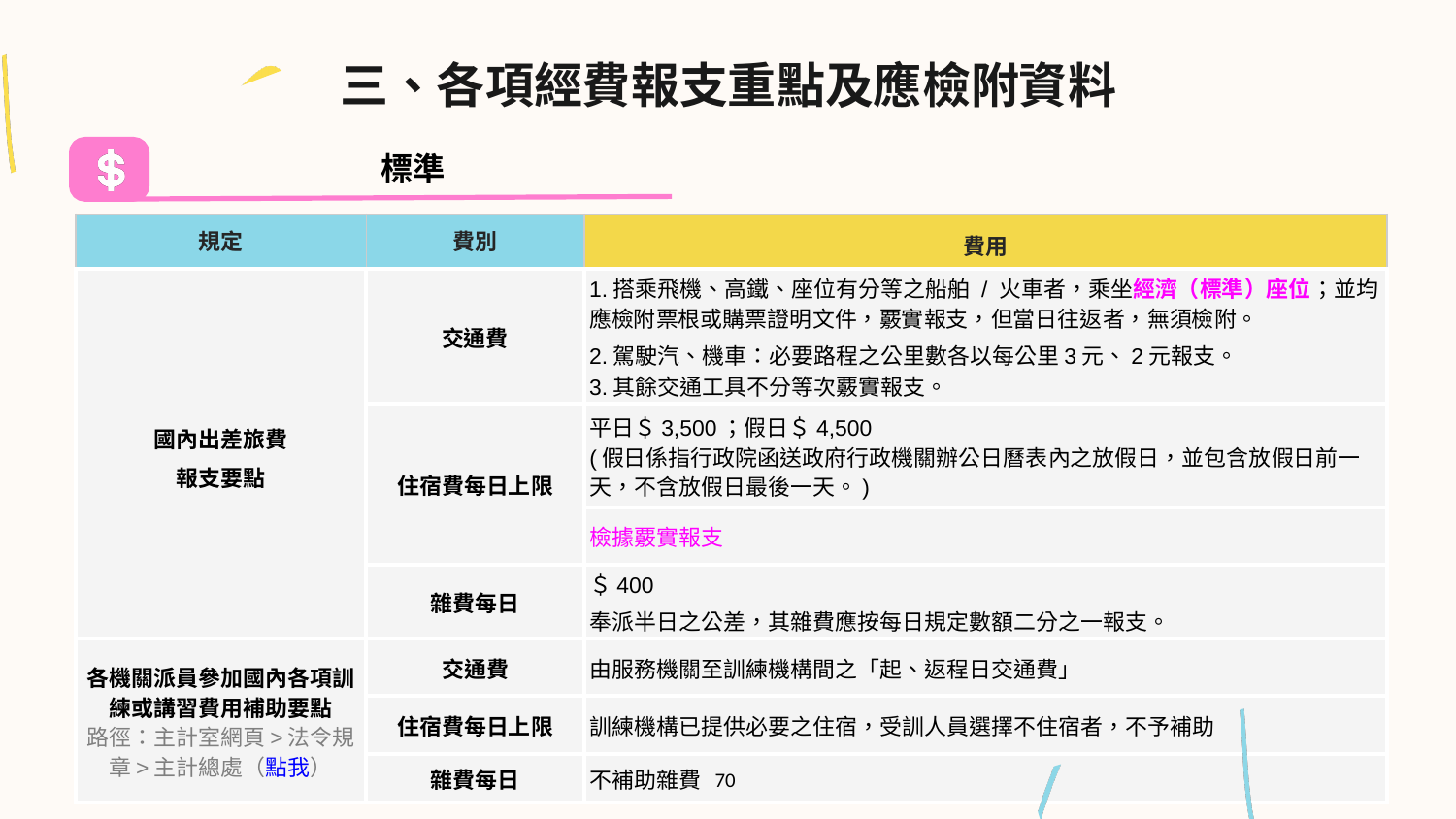

三、各項經費報支重點及應檢附資料

標準

| 規定 | 費別 | 費用 |
| --- | --- | --- |
| 國內出差旅費 報支要點 | 交通費 | 1.搭乘飛機、高鐵、座位有分等之船舶 / 火車者，乘坐經濟（標準）座位；並均應檢附票根或購票證明文件，覈實報支，但當日往返者，無須檢附。 2.駕駛汽、機車：必要路程之公里數各以每公里3元、2元報支。 3.其餘交通工具不分等次覈實報支。 |
|  | 住宿費每日上限 | 平日＄3,500；假日＄4,500 (假日係指行政院函送政府行政機關辦公日曆表內之放假日，並包含放假日前一天，不含放假日最後一天。) |
|  |  | 檢據覈實報支 |
|  | 雜費每日 | ＄400 奉派半日之公差，其雜費應按每日規定數額二分之一報支。 |
| 各機關派員參加國內各項訓練或講習費用補助要點 路徑：主計室網頁>法令規章>主計總處（點我） | 交通費 | 由服務機關至訓練機構間之「起、返程日交通費」 |
|  | 住宿費每日上限 | 訓練機構已提供必要之住宿，受訓人員選擇不住宿者，不予補助 |
|  | 雜費每日 | 不補助雜費 |

70